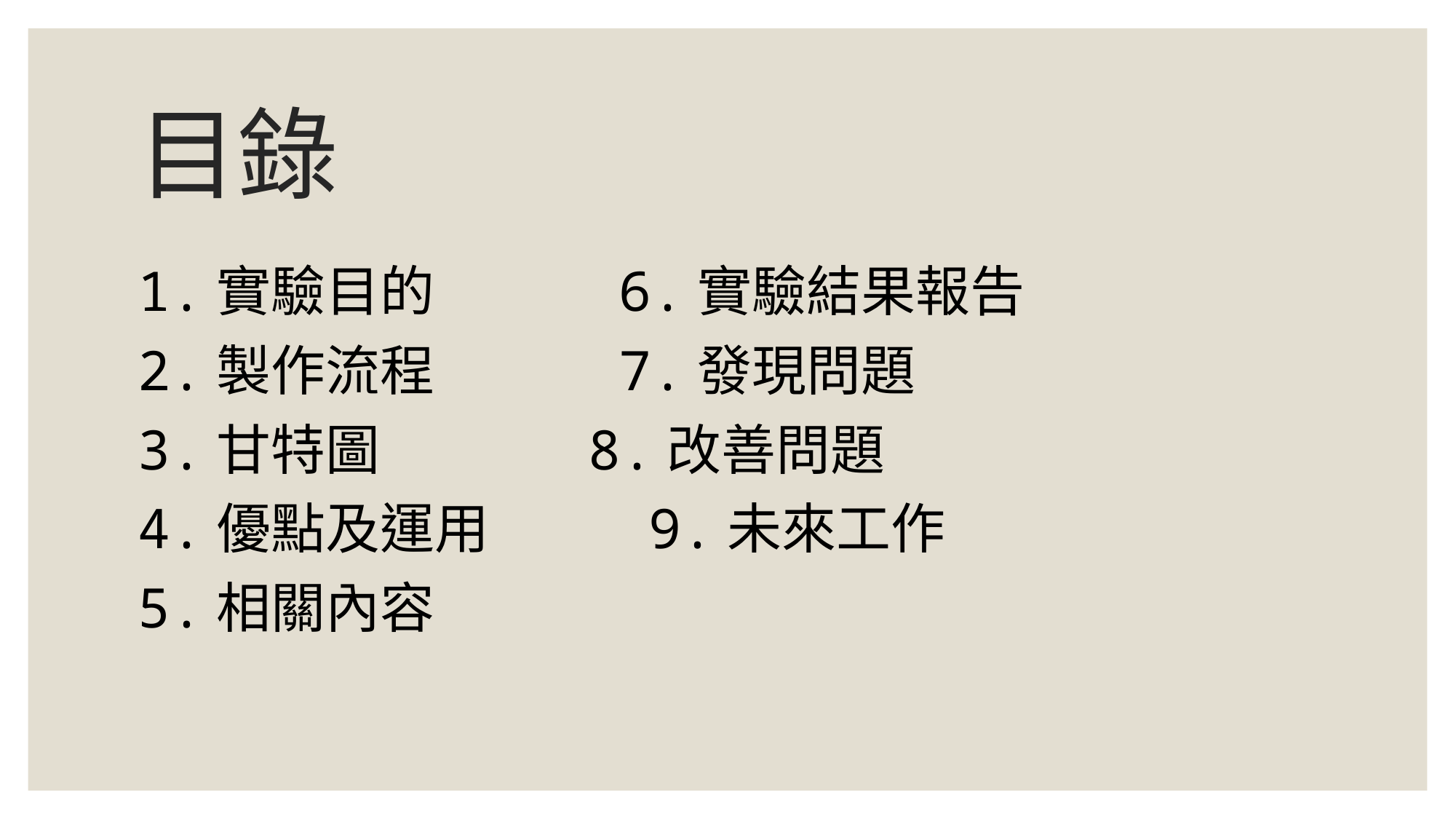

# 目錄
1.實驗目的              6.實驗結果報告
2.製作流程              7.發現問題
3.甘特圖                8.改善問題
4.優點及運用            9.未來工作
5.相關內容